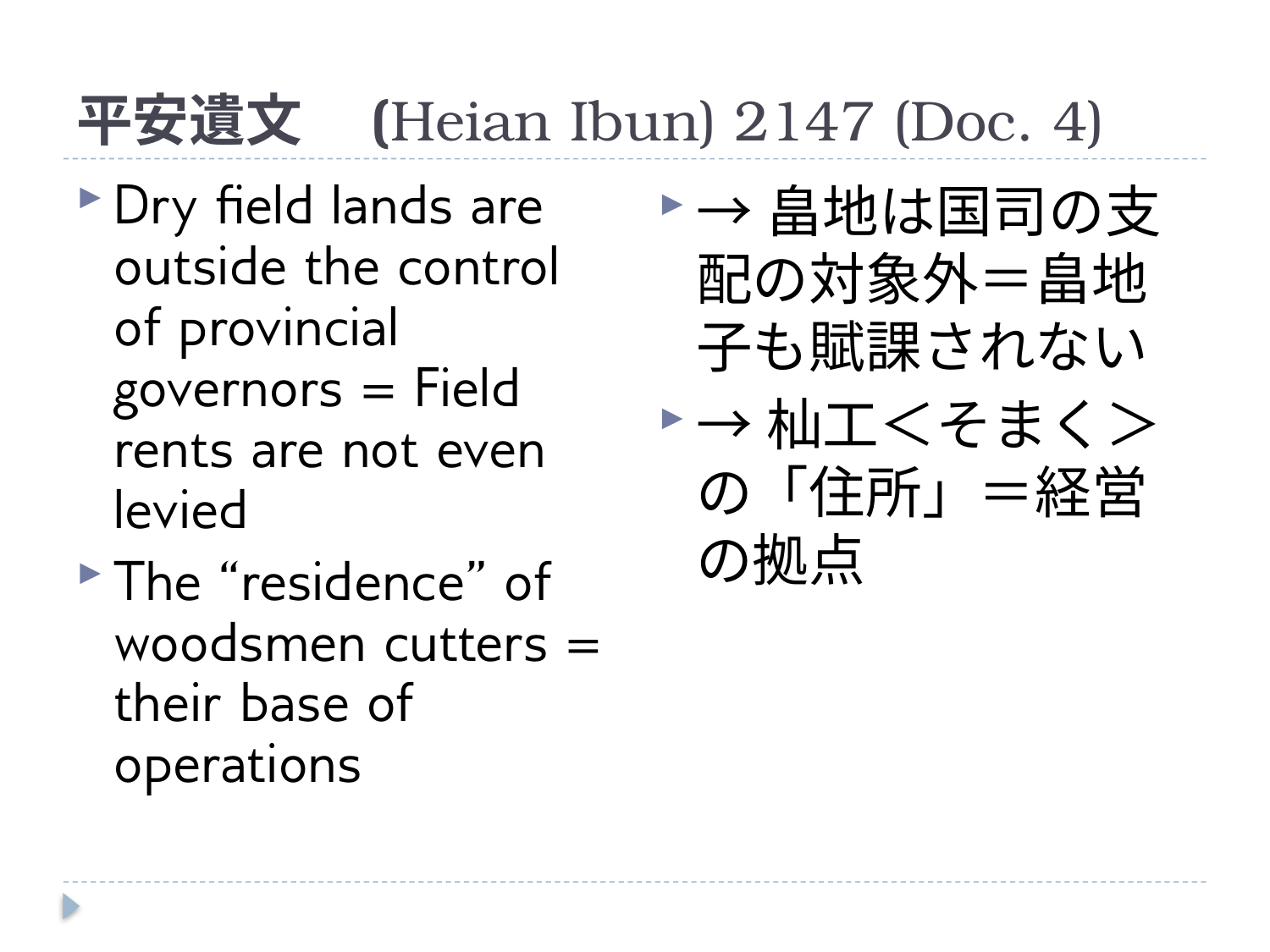

# 平安遺文　(Heian Ibun) 2147 (Doc. 4)
Dry field lands are outside the control of provincial governors = Field rents are not even levied
The “residence” of woodsmen cutters = their base of operations
→畠地は国司の支配の対象外＝畠地子も賦課されない
→杣工＜そまく＞の「住所」＝経営の拠点